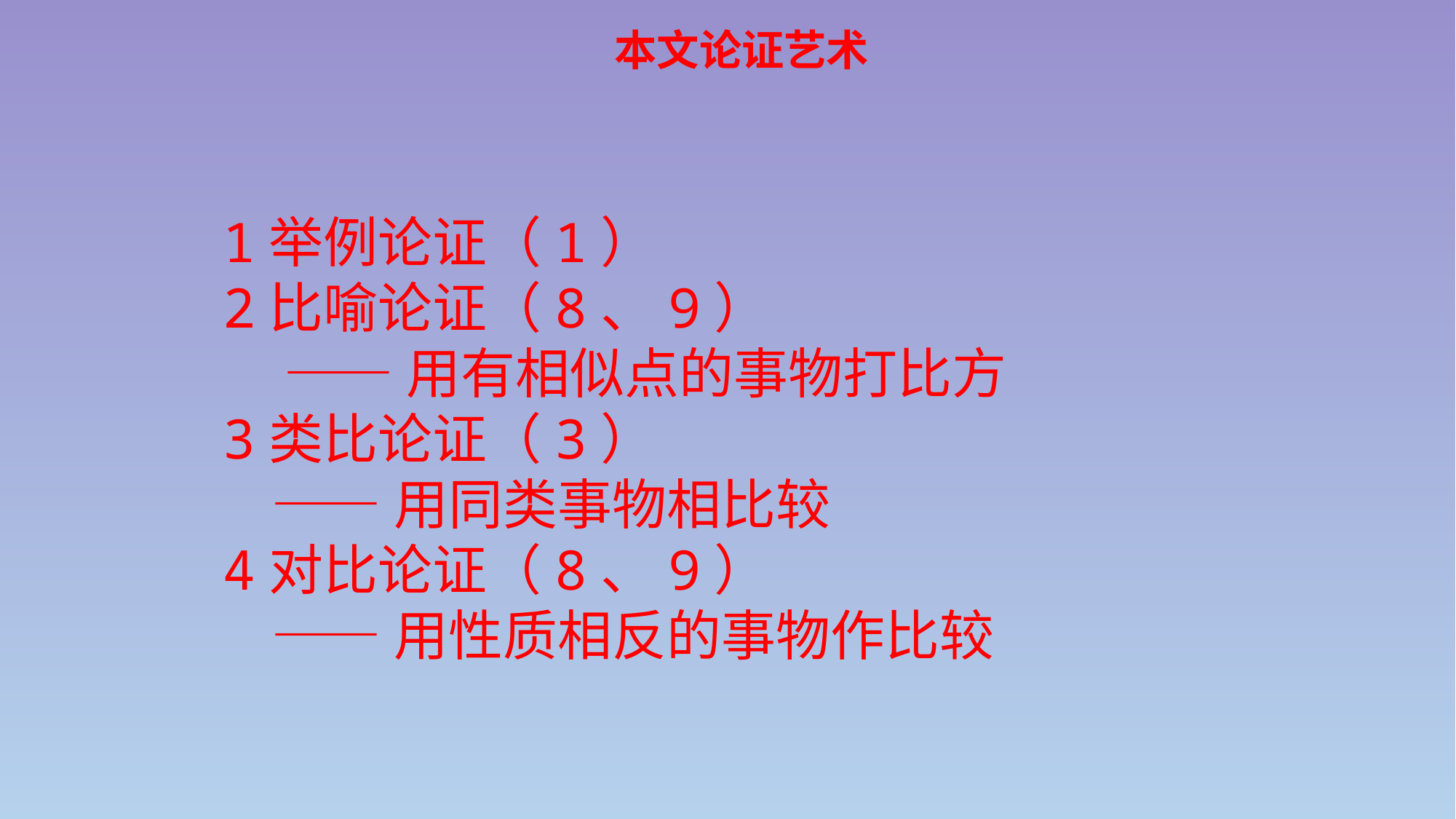

本文论证艺术

1举例论证（1）
2比喻论证（8、9）
     ——用有相似点的事物打比方
3类比论证（3）
    ——用同类事物相比较
4对比论证（8、9）
    ——用性质相反的事物作比较